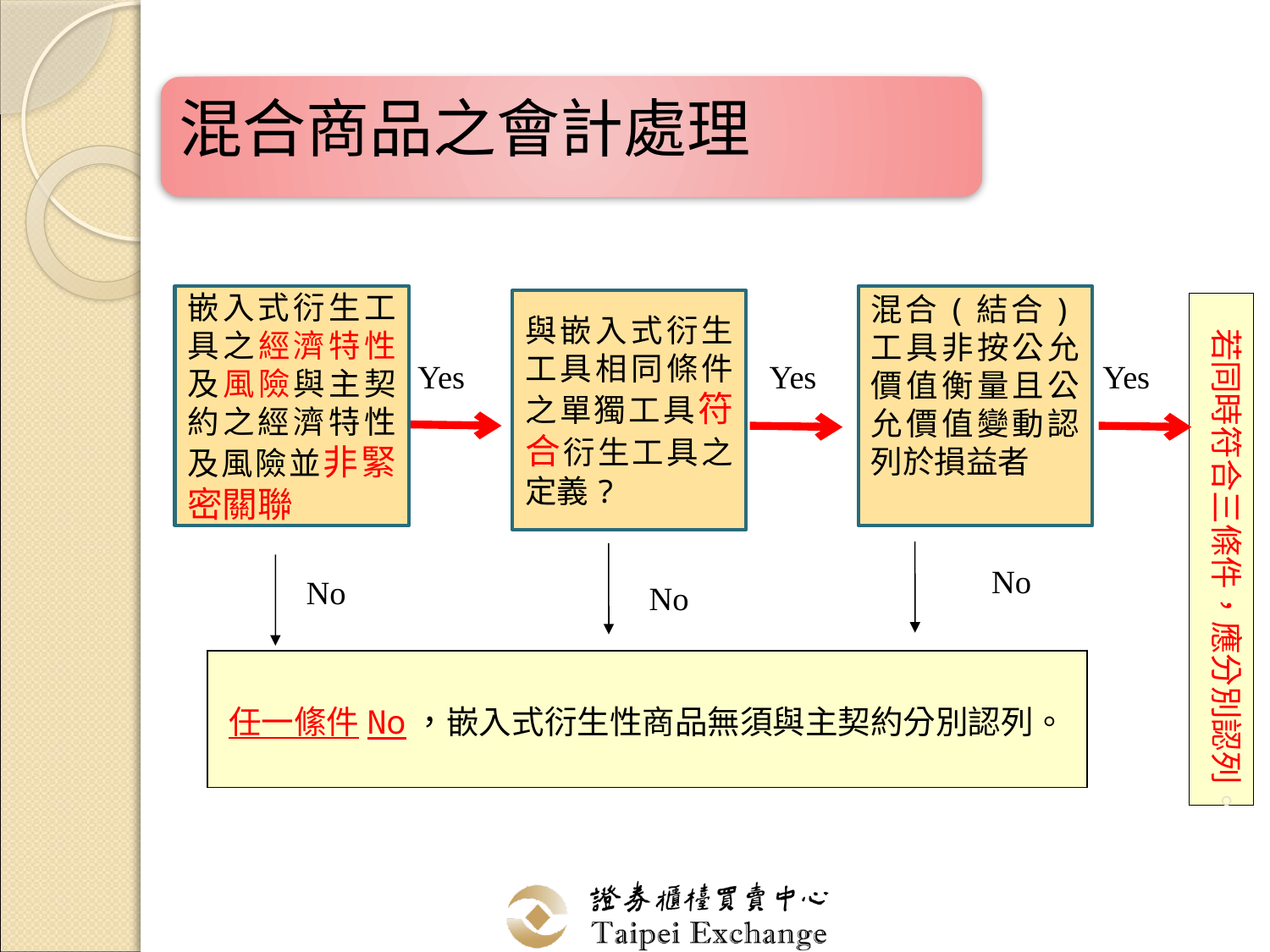

混合商品之會計處理

嵌入式衍生工具之經濟特性及風險與主契約之經濟特性及風險並非緊密關聯
混合(結合)工具非按公允價值衡量且公允價值變動認列於損益者

與嵌入式衍生工具相同條件之單獨工具符合衍生工具之定義?
 若同時符合三條件，應分別認列。
Yes
Yes
Yes

No
No
No
任一絛件No，嵌入式衍生性商品無須與主契約分別認列。